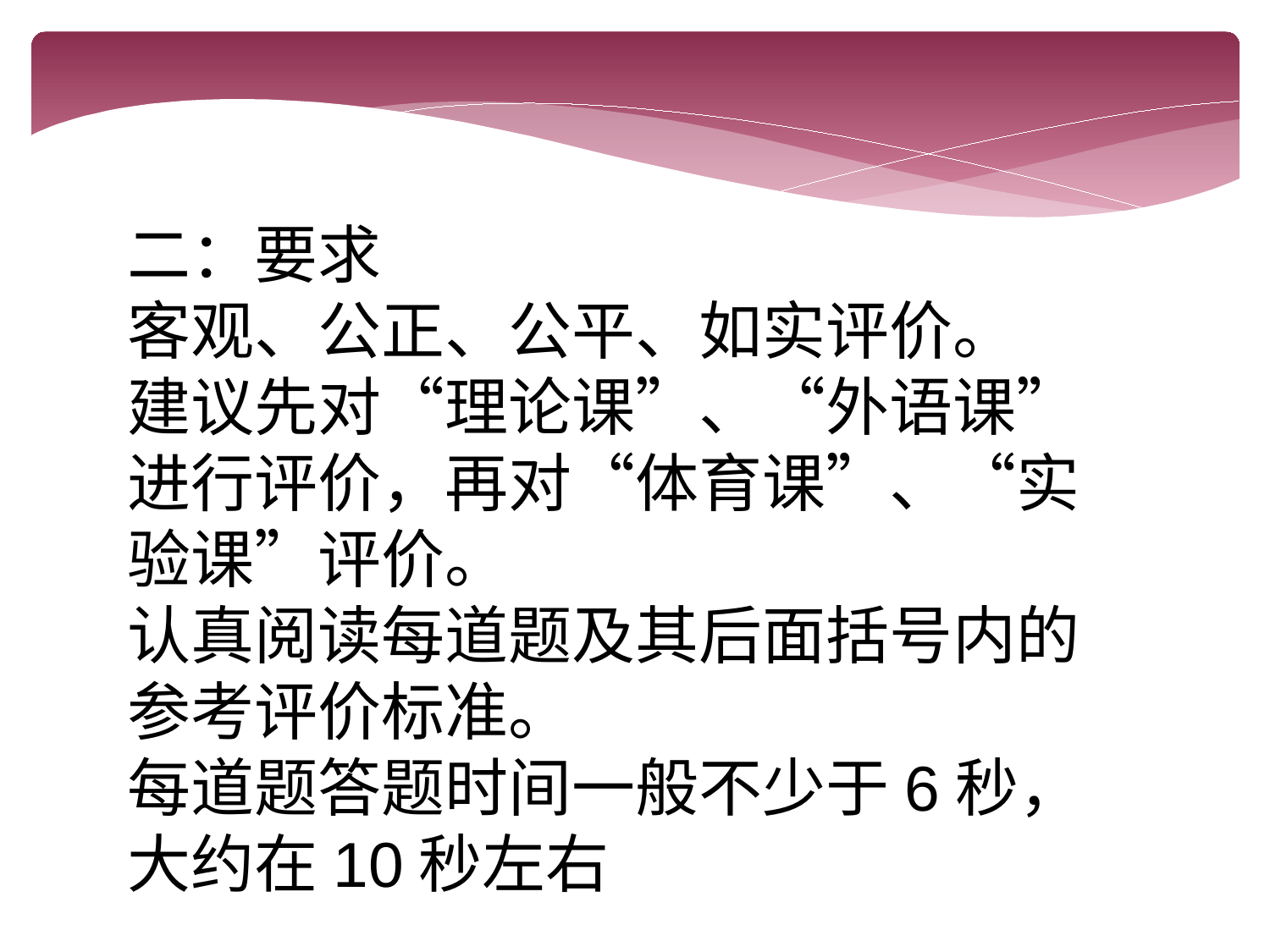

二：要求
客观、公正、公平、如实评价。
建议先对“理论课”、“外语课”进行评价，再对“体育课”、“实验课”评价。
认真阅读每道题及其后面括号内的参考评价标准。
每道题答题时间一般不少于6秒，大约在10秒左右